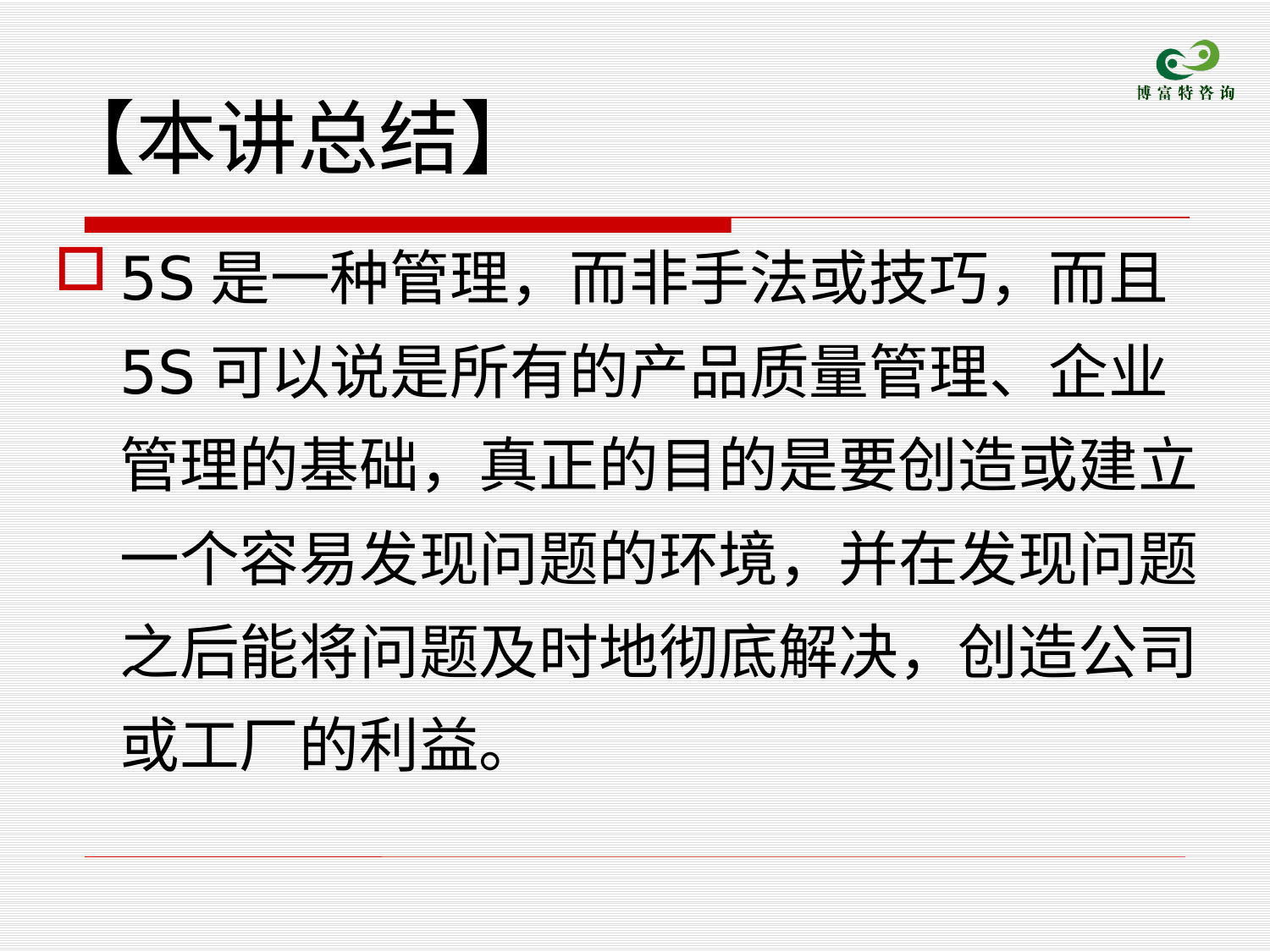

# 【本讲总结】

5S是一种管理，而非手法或技巧，而且5S可以说是所有的产品质量管理、企业管理的基础，真正的目的是要创造或建立一个容易发现问题的环境，并在发现问题之后能将问题及时地彻底解决，创造公司或工厂的利益。
804